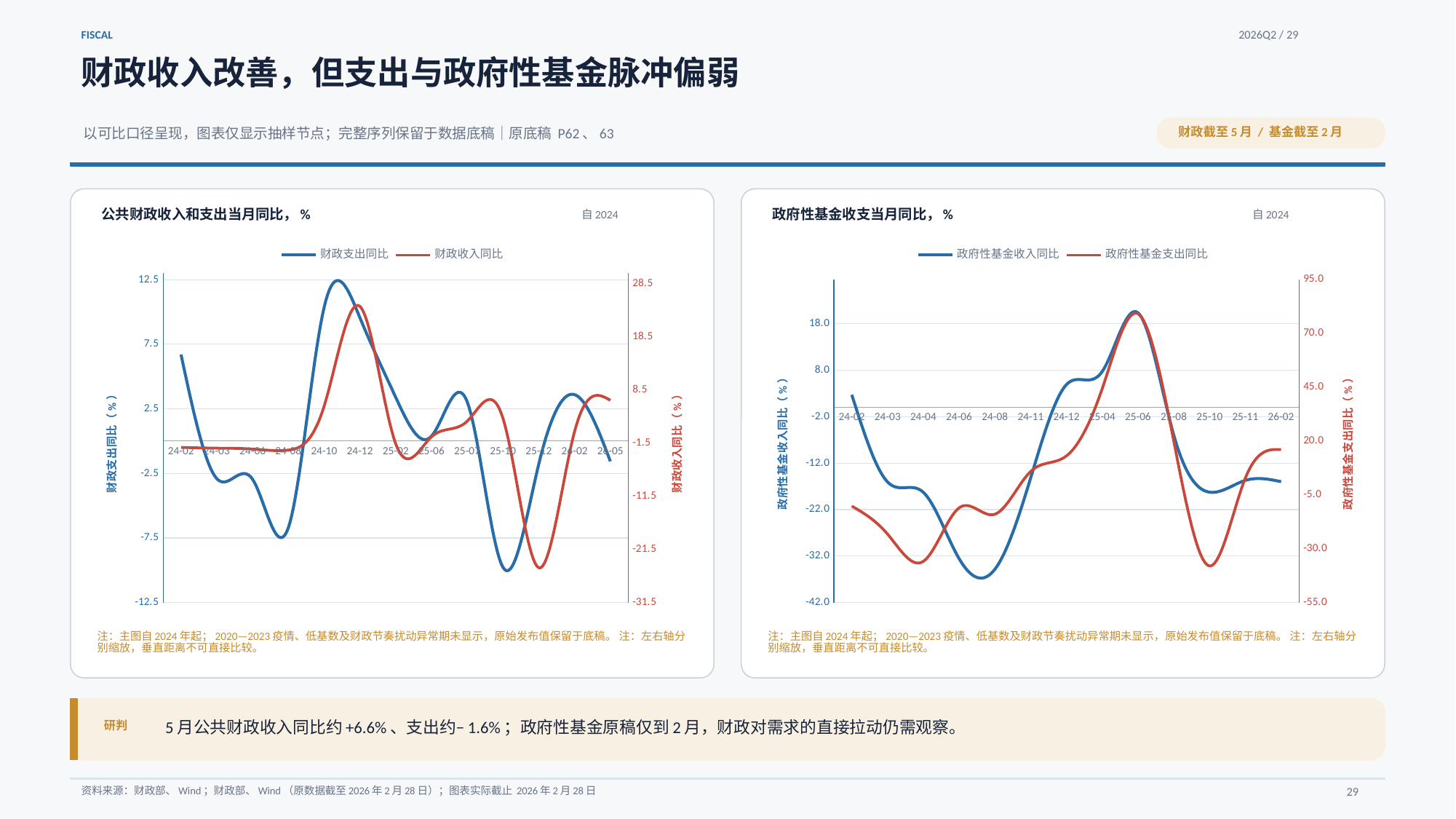

FISCAL
2026Q2 / 29
财政收入改善，但支出与政府性基金脉冲偏弱

财政截至5月 / 基金截至2月
以可比口径呈现，图表仅显示抽样节点；完整序列保留于数据底稿｜原底稿 P62、63

公共财政收入和支出当月同比，%
政府性基金收支当月同比，%
自2024
自2024

### Chart

| Category |  |  |
|---|---|---|
| 24-02 | 6.7 | -2.3 |
| 24-03 | -2.91 | -2.44 |
| 24-06 | -2.96 | -2.61 |
| 24-08 | -6.7 | -2.8 |
| 24-10 | 10.37 | 5.49 |
| 24-12 | 9.55 | 24.25 |
| 25-02 | 3.4 | -1.6 |
| 25-06 | 0.38 | -0.31 |
| 25-07 | 3.04 | 2.65 |
| 25-10 | -9.78 | 3.16 |
| 25-12 | -1.77 | -24.95 |
| 26-02 | 3.6 | 0.7 |
| 26-05 | -1.57 | 6.58 |

### Chart

| Category |  |  |
|---|---|---|
| 24-02 | 2.7 | -10.2 |
| 24-03 | -16.063803160774043 | -23.233635715581485 |
| 24-04 | -18.29289240335207 | -35.85342563857721 |
| 24-06 | -32.571049792009035 | -11.022744109321962 |
| 24-08 | -34.834526752046386 | -13.973427065507252 |
| 24-11 | -15.163735757391336 | 5.869939917335884 |
| 24-12 | 4.896362416322361 | 13.089269217215787 |
| 25-04 | 7.712104360027979 | 44.31986450644777 |
| 25-06 | 20.349815161383276 | 79.07387667468521 |
| 25-08 | -6.007985060600447 | 19.895826367678396 |
| 25-10 | -18.25350838522138 | -37.999352112913485 |
| 25-11 | -15.720585335492856 | 2.7941393155504812 |
| 26-02 | -16.0 | 16.0 |
注：主图自2024年起；2020—2023疫情、低基数及财政节奏扰动异常期未显示，原始发布值保留于底稿。 注：左右轴分别缩放，垂直距离不可直接比较。
注：主图自2024年起；2020—2023疫情、低基数及财政节奏扰动异常期未显示，原始发布值保留于底稿。 注：左右轴分别缩放，垂直距离不可直接比较。

5月公共财政收入同比约+6.6%、支出约−1.6%；政府性基金原稿仅到2月，财政对需求的直接拉动仍需观察。
研判

资料来源：财政部、Wind；财政部、Wind（原数据截至2026年2月28日）；图表实际截止 2026年2月28日
29